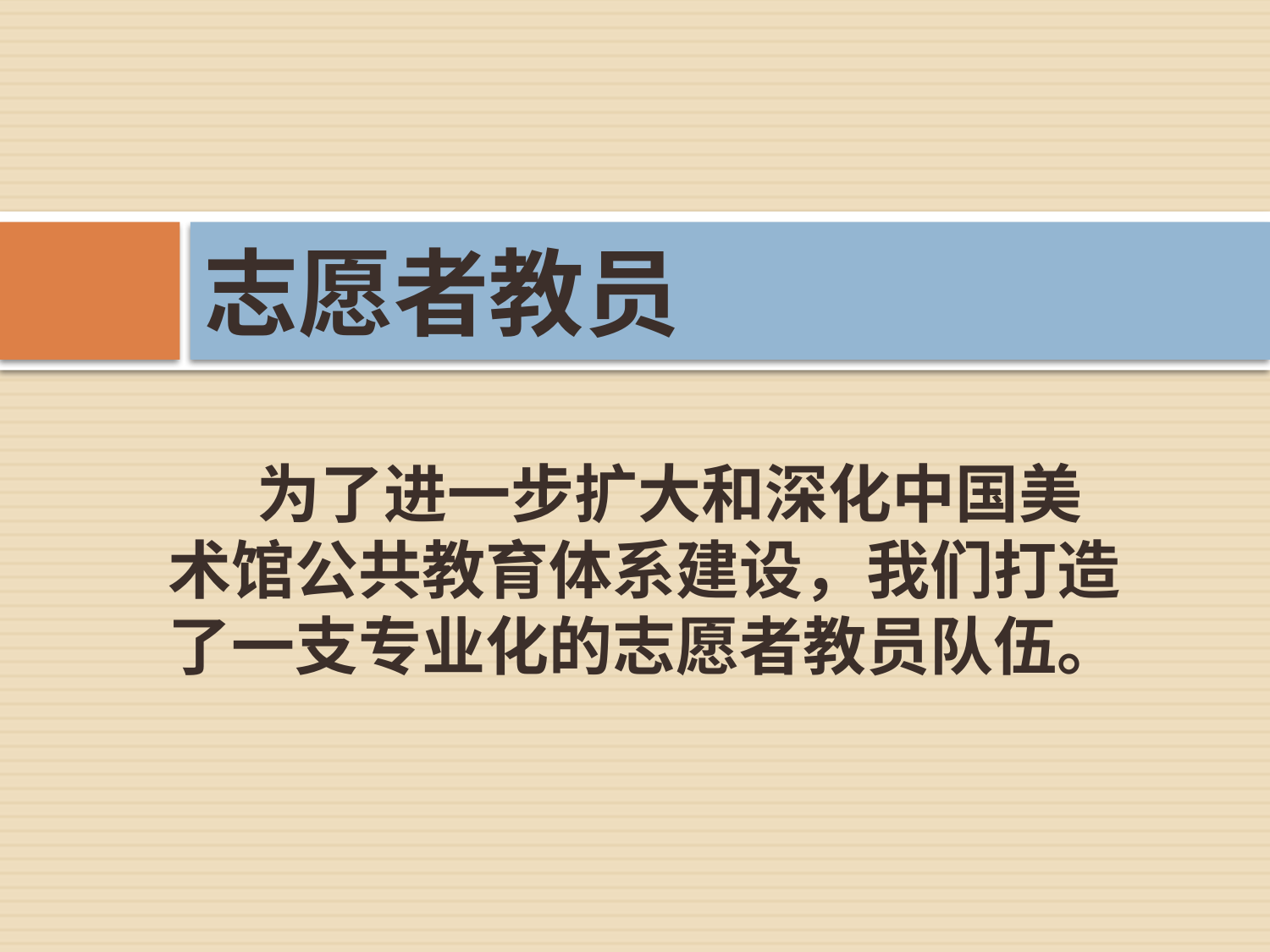

# 志愿者教员

       为了进一步扩大和深化中国美术馆公共教育体系建设，我们打造了一支专业化的志愿者教员队伍。